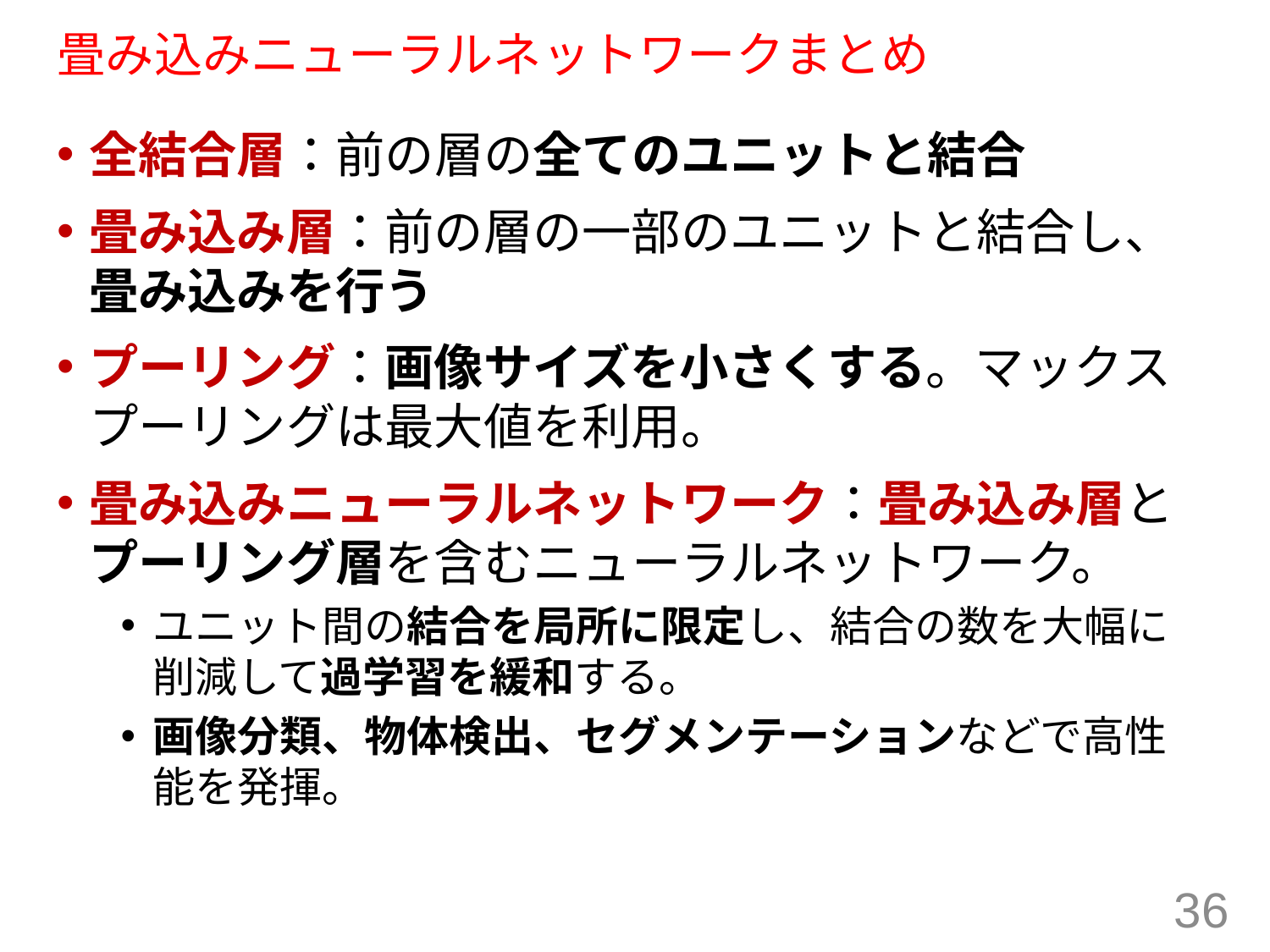

# 畳み込みニューラルネットワークまとめ
全結合層：前の層の全てのユニットと結合
畳み込み層：前の層の一部のユニットと結合し、畳み込みを行う
プーリング：画像サイズを小さくする。マックスプーリングは最大値を利用。
畳み込みニューラルネットワーク：畳み込み層とプーリング層を含むニューラルネットワーク。
ユニット間の結合を局所に限定し、結合の数を大幅に削減して過学習を緩和する。
画像分類、物体検出、セグメンテーションなどで高性能を発揮。
36